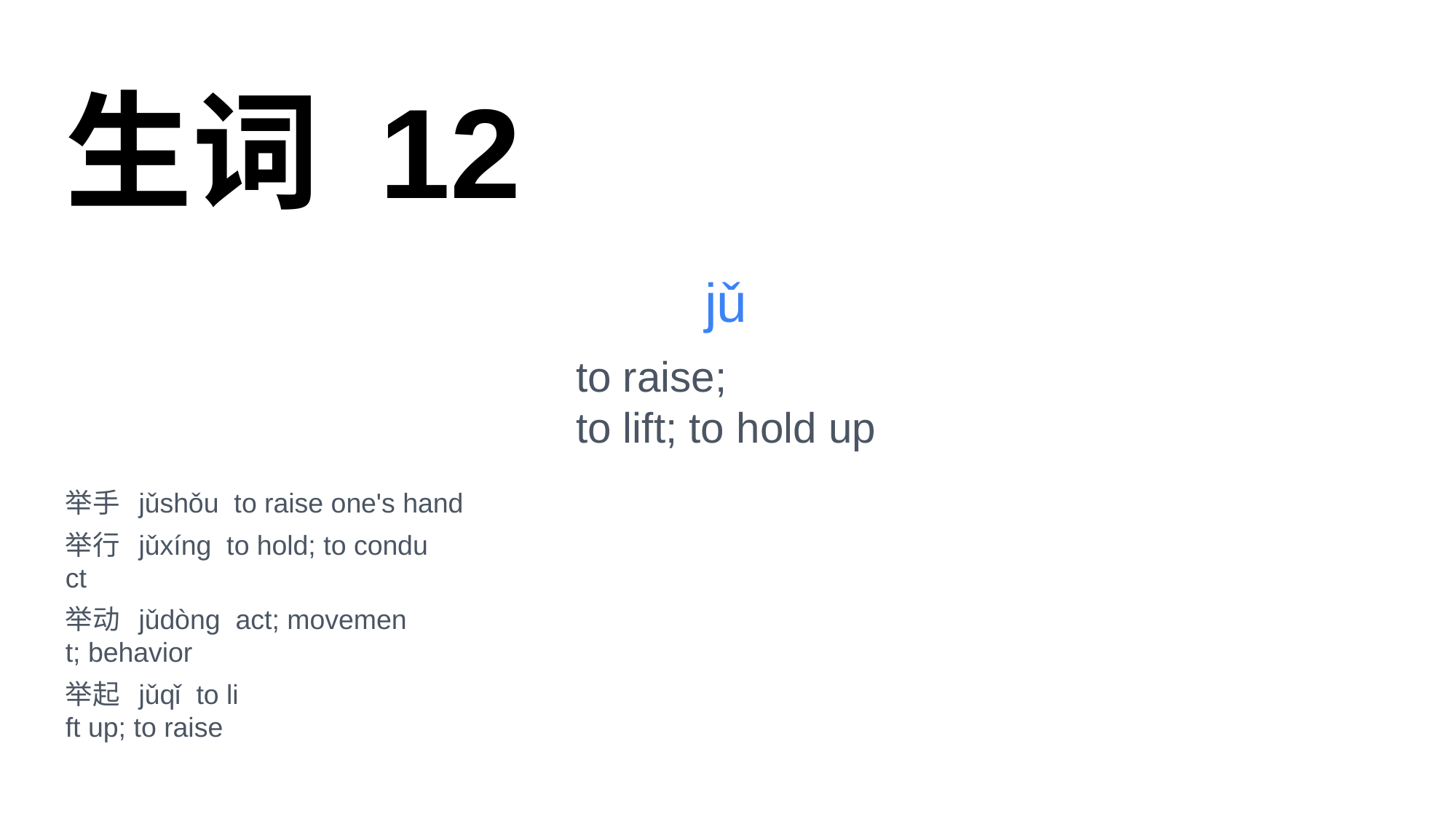

生词 12
jǔ
to raise;
to lift; to hold up
举手  jǔshǒu  to raise one's hand
举行  jǔxíng  to hold; to condu
ct
举动  jǔdòng  act; movemen
t; behavior
举起  jǔqǐ  to li
ft up; to raise